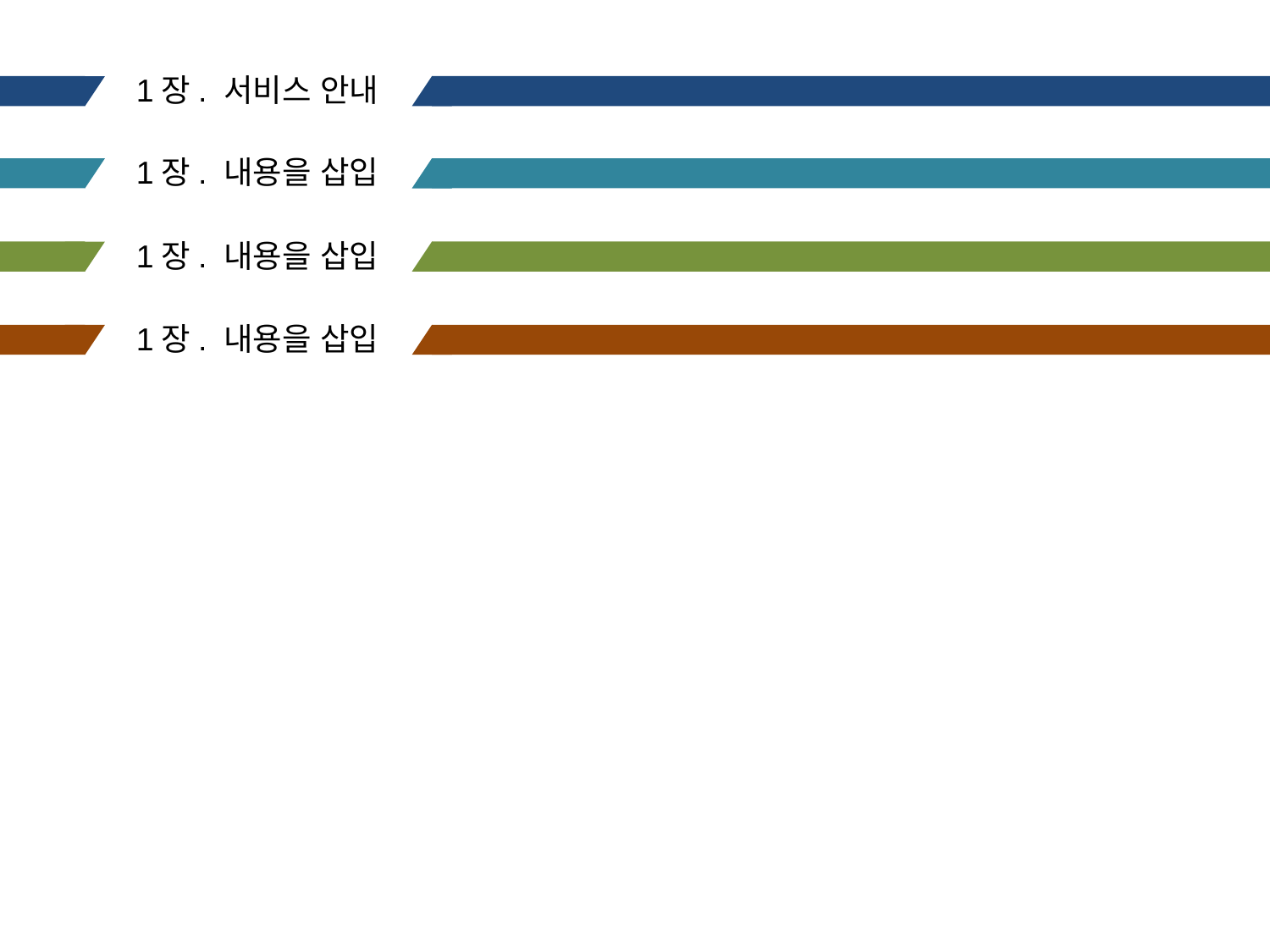

1장. 서비스 안내

1장. 내용을 삽입

1장. 내용을 삽입

1장. 내용을 삽입